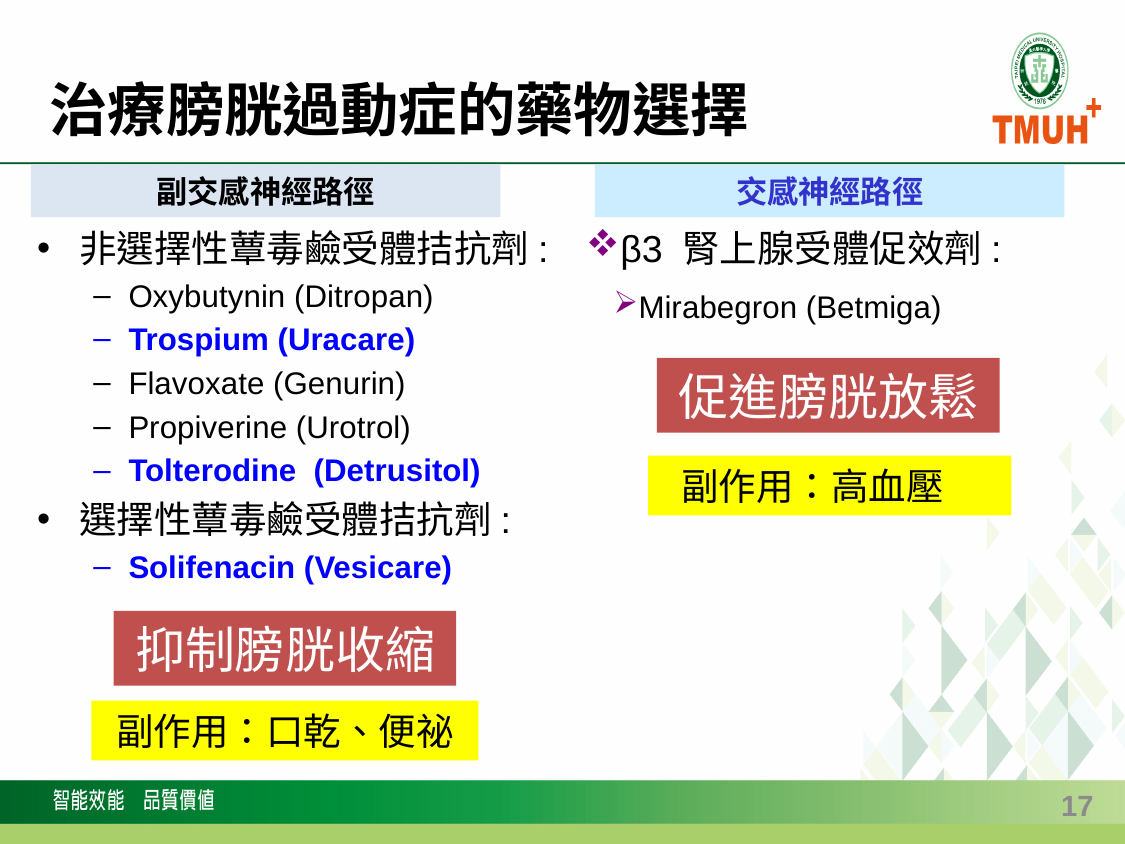

# 治療膀胱過動症的藥物選擇
副交感神經路徑
交感神經路徑
β3 腎上腺受體促效劑:
Mirabegron (Betmiga)
非選擇性蕈毒鹼受體拮抗劑:
Oxybutynin (Ditropan)
Trospium (Uracare)
Flavoxate (Genurin)
Propiverine (Urotrol)
Tolterodine  (Detrusitol)
選擇性蕈毒鹼受體拮抗劑:
Solifenacin (Vesicare)
促進膀胱放鬆
副作用：高血壓
抑制膀胱收縮
副作用：口乾、便祕
17